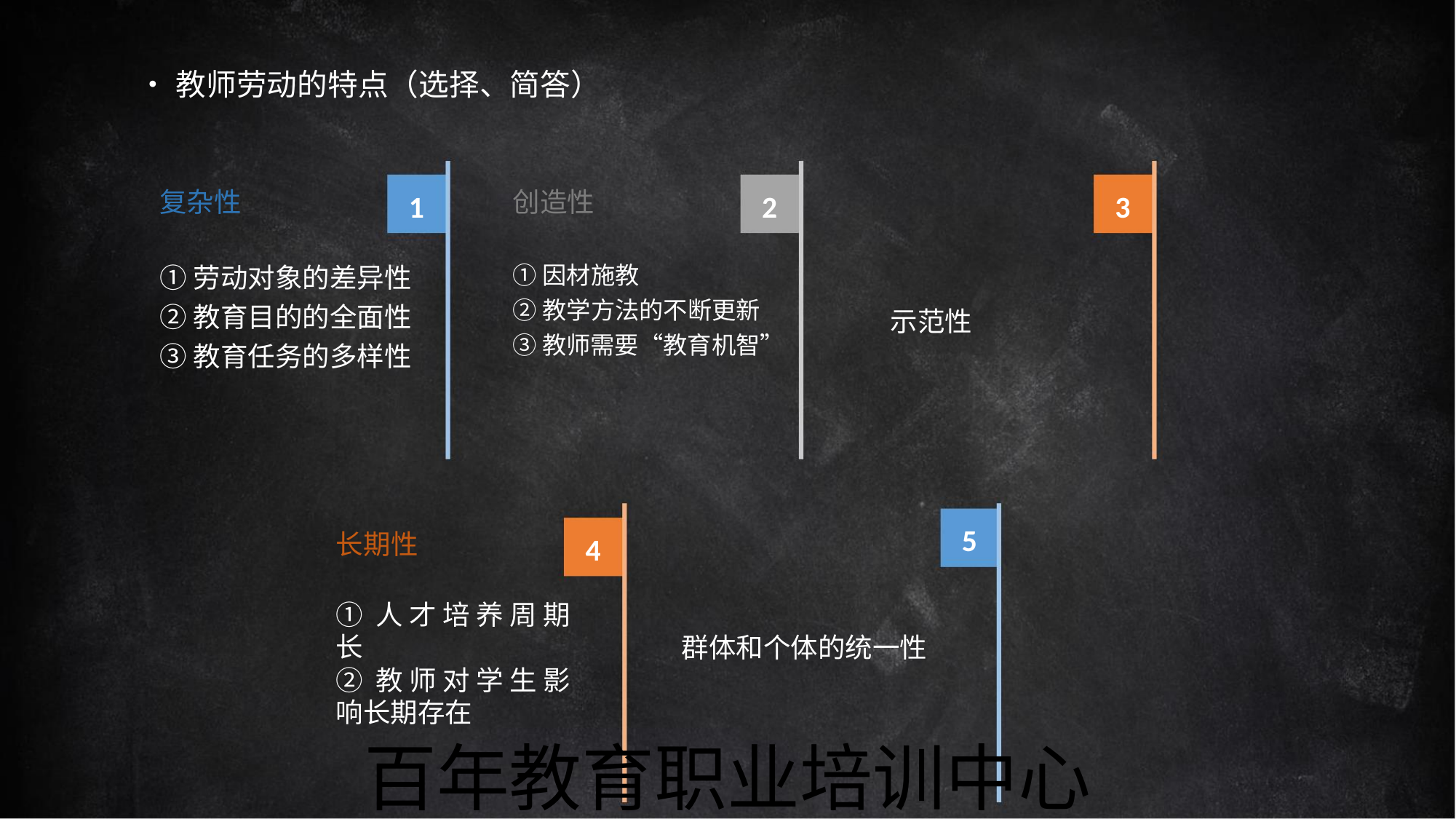

•教师劳动的特点（选择、简答）
复杂性
创造性
1
2
3
①因材施教
①劳动对象的差异性
②教育目的的全面性
③教育任务的多样性
②教学方法的不断更新
示范性
③教师需要“教育机智”
5
长期性
4
① 人 才 培 养 周 期
长
群体和个体的统一性
② 教 师 对 学 生 影
响长期存在
百年教育职业培训中心